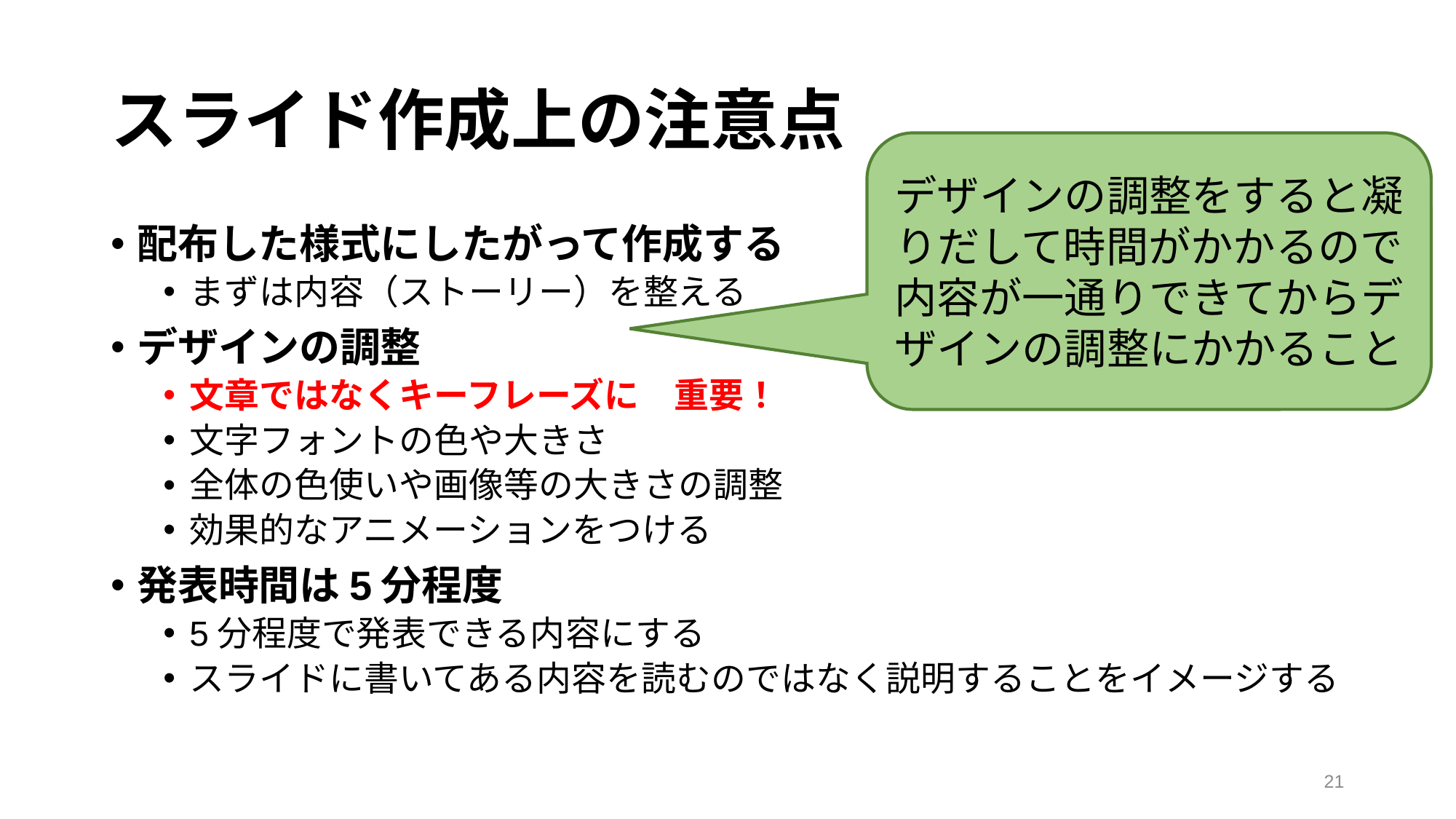

# スライド作成上の注意点
デザインの調整をすると凝りだして時間がかかるので内容が一通りできてからデザインの調整にかかること
配布した様式にしたがって作成する
まずは内容（ストーリー）を整える
デザインの調整
文章ではなくキーフレーズに　重要！
文字フォントの色や大きさ
全体の色使いや画像等の大きさの調整
効果的なアニメーションをつける
発表時間は5分程度
5分程度で発表できる内容にする
スライドに書いてある内容を読むのではなく説明することをイメージする
21